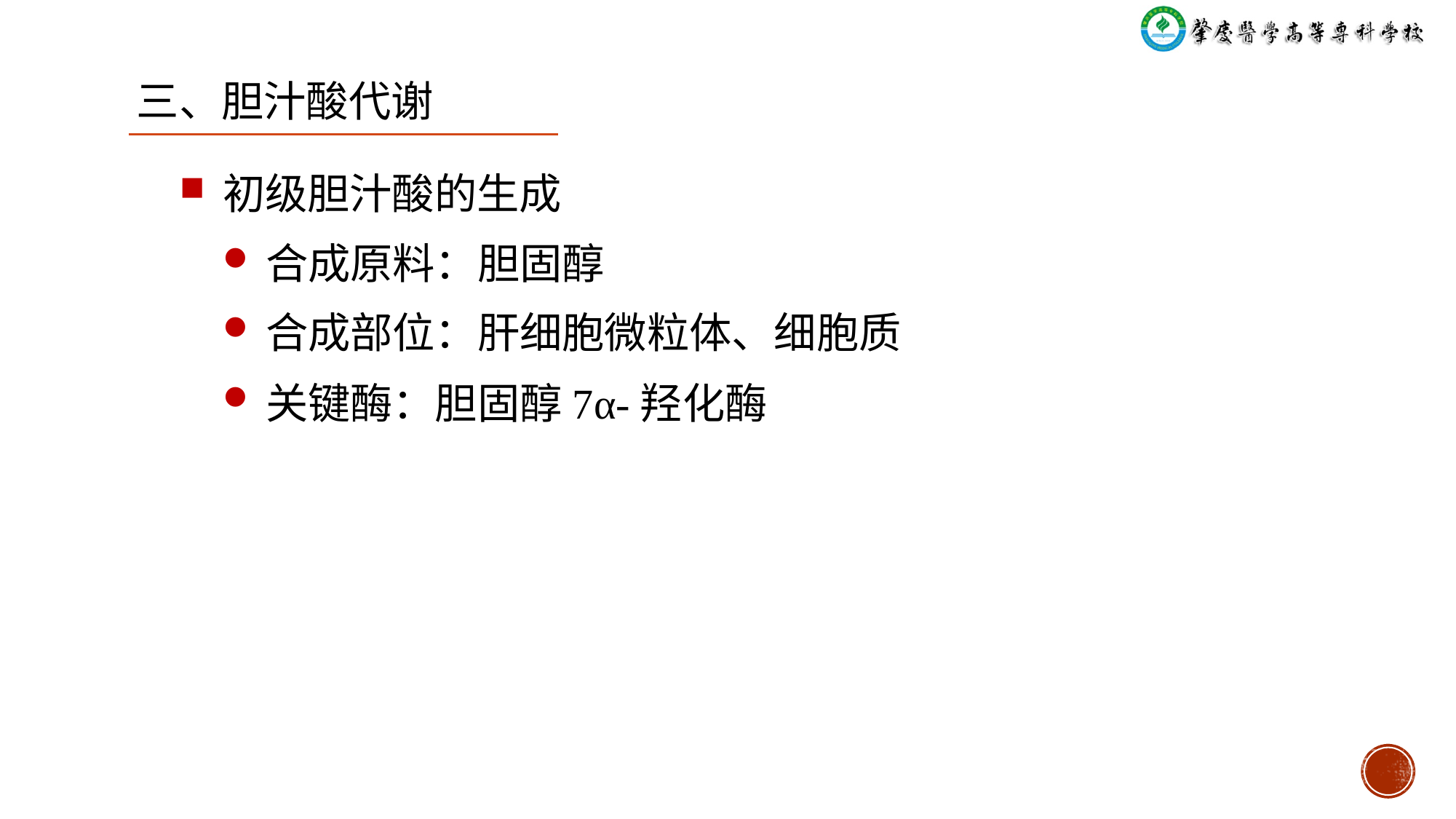

三、胆汁酸代谢
初级胆汁酸的生成
合成原料：胆固醇
合成部位：肝细胞微粒体、细胞质
关键酶：胆固醇7α-羟化酶